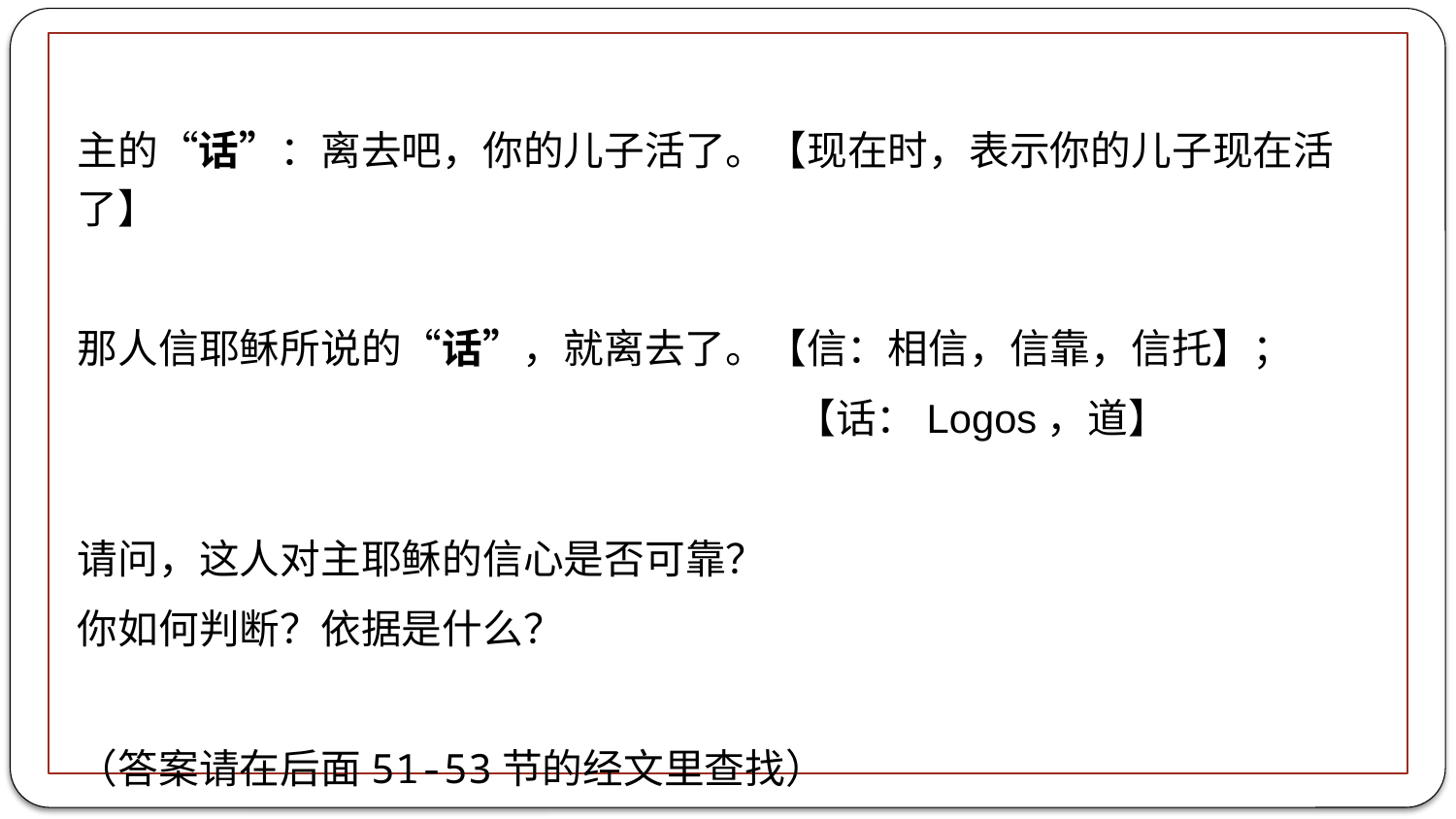

主的“话”：离去吧，你的儿子活了。【现在时，表示你的儿子现在活了】

那人信耶稣所说的“话”，就离去了。【信：相信，信靠，信托】；
				              【话：Logos，道】

请问，这人对主耶稣的信心是否可靠？
你如何判断？依据是什么？

（答案请在后面51-53节的经文里查找）